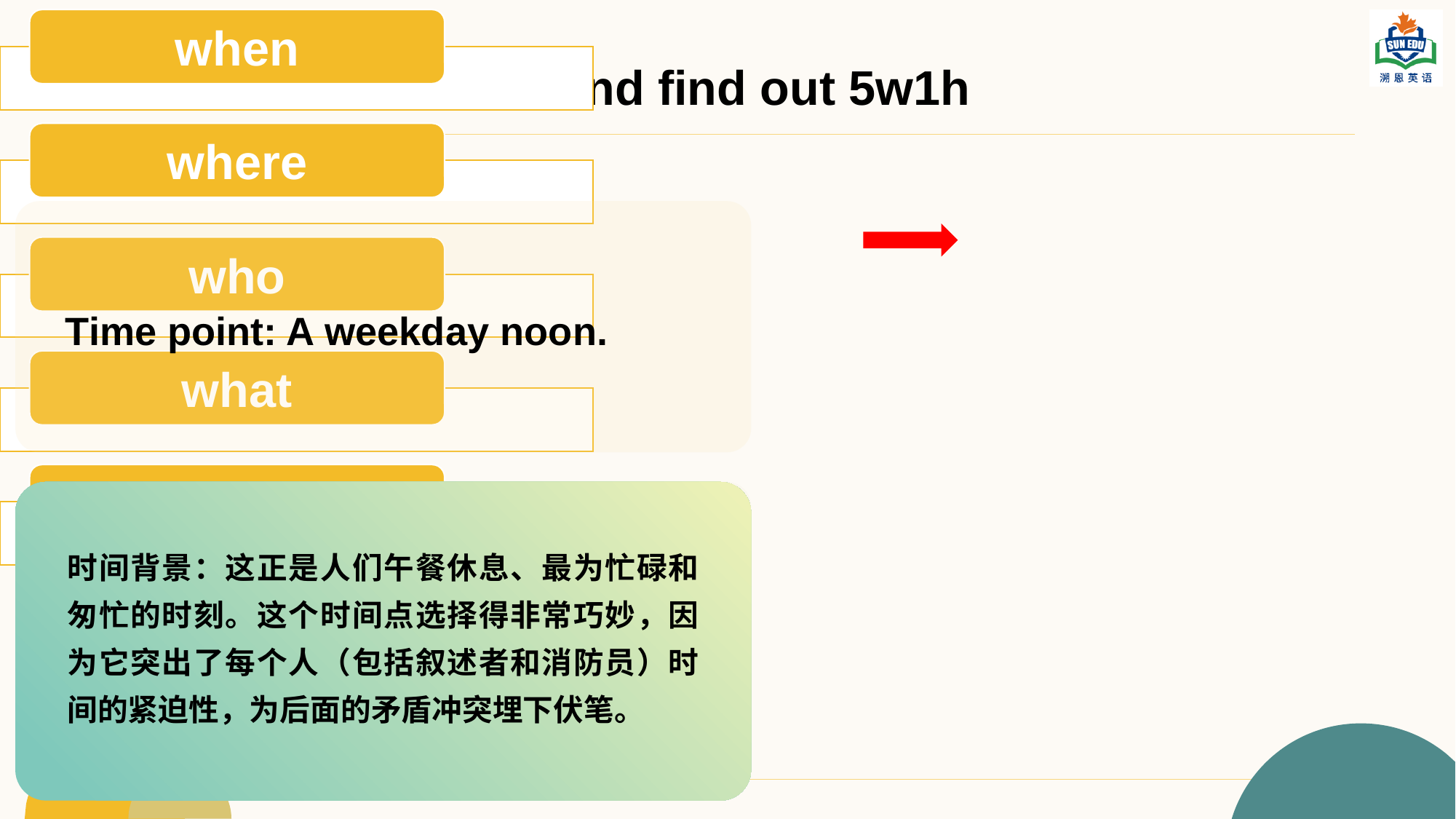

# Task 1 Skim the text and find out 5w1h

when

where

who

what

why
Time point: A weekday noon.

时间背景：这正是人们午餐休息、最为忙碌和匆忙的时刻。这个时间点选择得非常巧妙，因为它突出了每个人（包括叙述者和消防员）时间的紧迫性，为后面的矛盾冲突埋下伏笔。

Time context: This is exactly the time when people are on their lunch break, at their busiest and most rushed. The choice of this time is very skillful because it highlights the time urgency for everyone (including the narrator and the firefighters), foreshadowing the upcoming conflict.